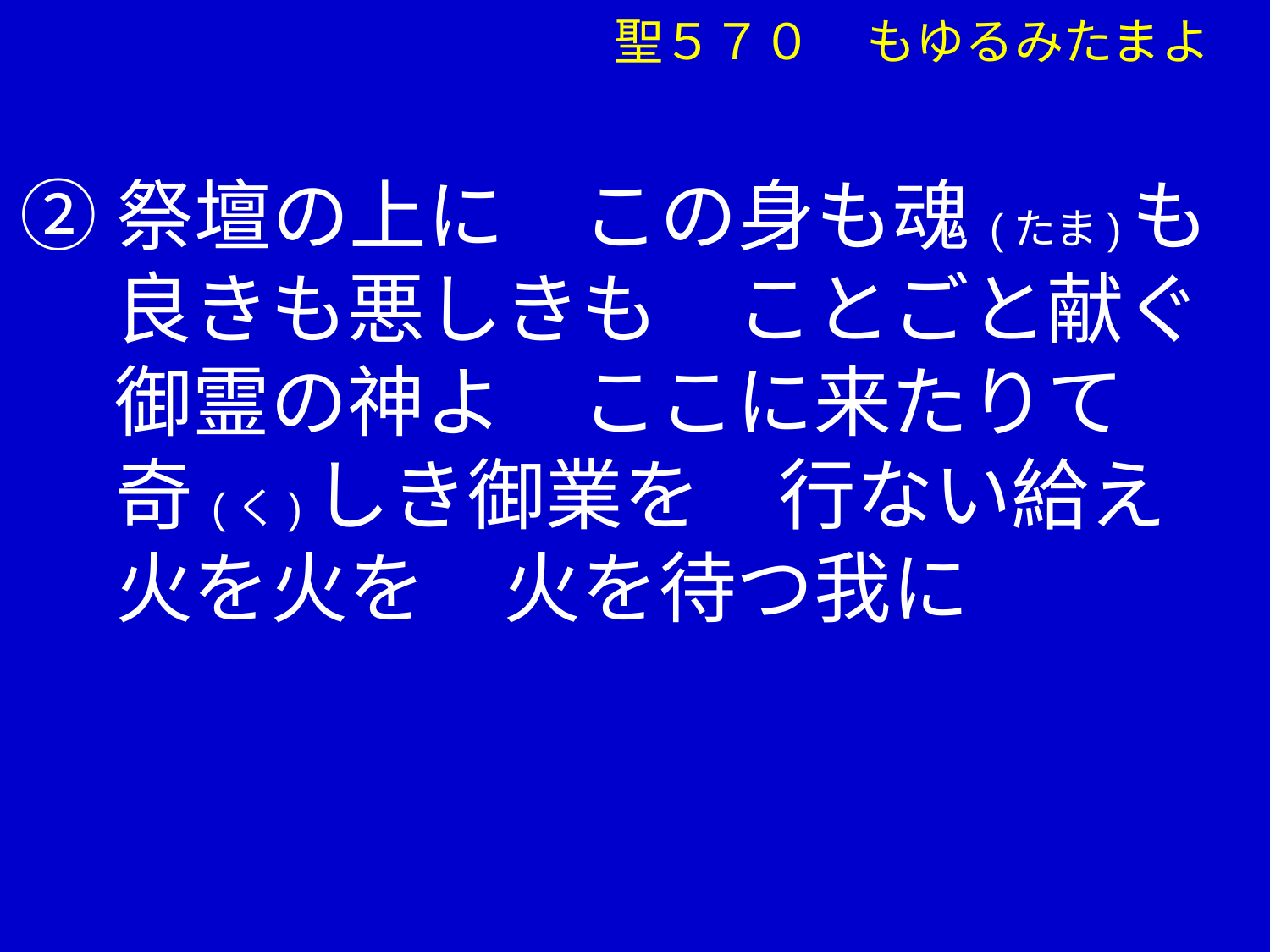

聖５７０     もゆるみたまよ
②祭壇の上に　この身も魂(たま)も
　 良きも悪しきも　ことごと献ぐ
　 御霊の神よ　ここに来たりて
　 奇(く)しき御業を　行ない給え
　 火を火を　火を待つ我に